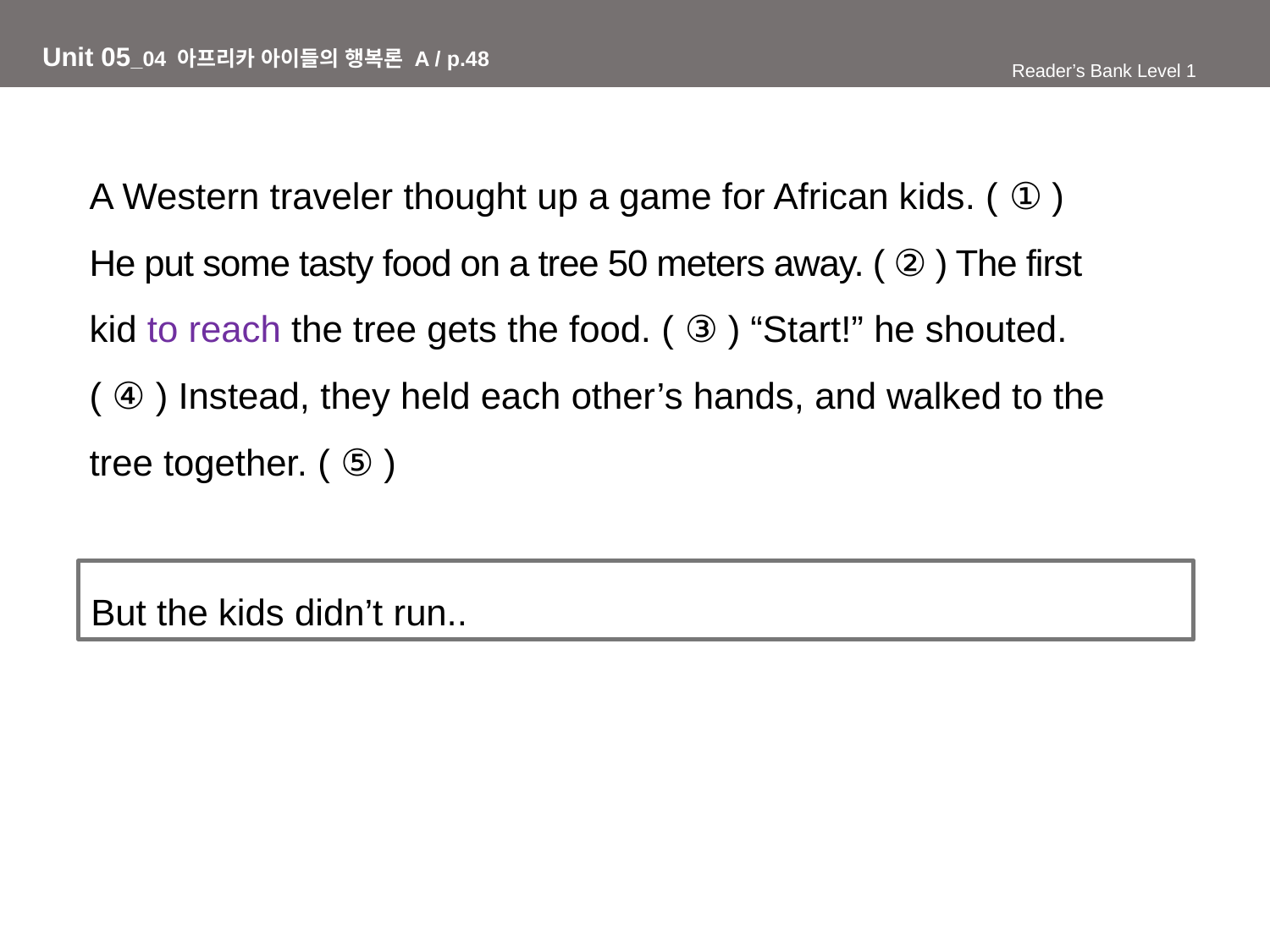

# Unit 05_04 아프리카 아이들의 행복론 A / p.48
Reader’s Bank Level 1

A Western traveler thought up a game for African kids. ( ① )
He put some tasty food on a tree 50 meters away. ( ② ) The first
kid to reach the tree gets the food. ( ③ ) “Start!” he shouted.
( ④ ) Instead, they held each other’s hands, and walked to the
tree together. ( ⑤ )

But the kids didn’t run..